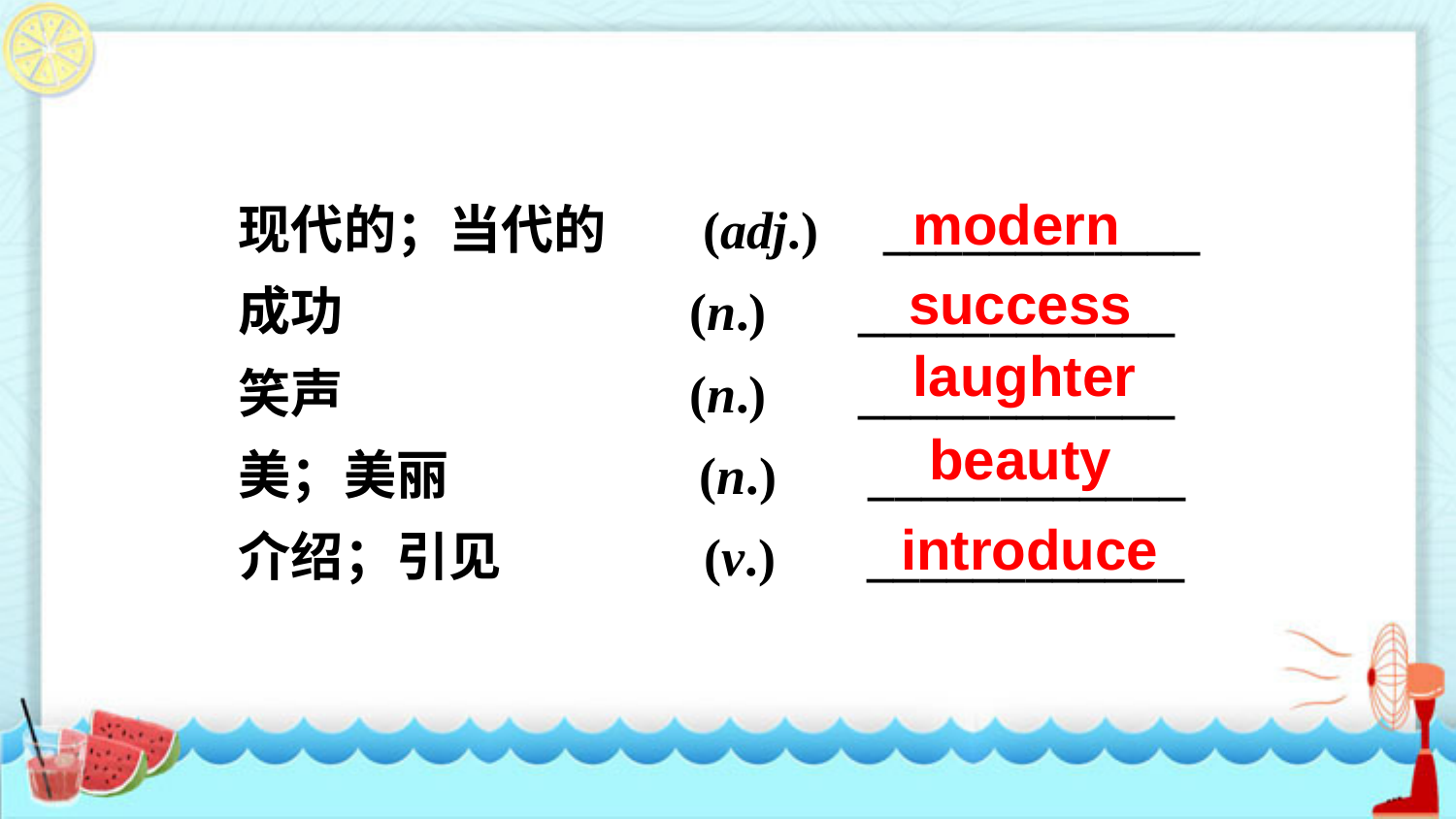

现代的；当代的       (adj.)     ____________
成功                            (n.)       ____________
笑声                            (n.)       ____________
美；美丽                    (n.)       ____________
介绍；引见                (v.)       ____________
modern
success
laughter
beauty
introduce